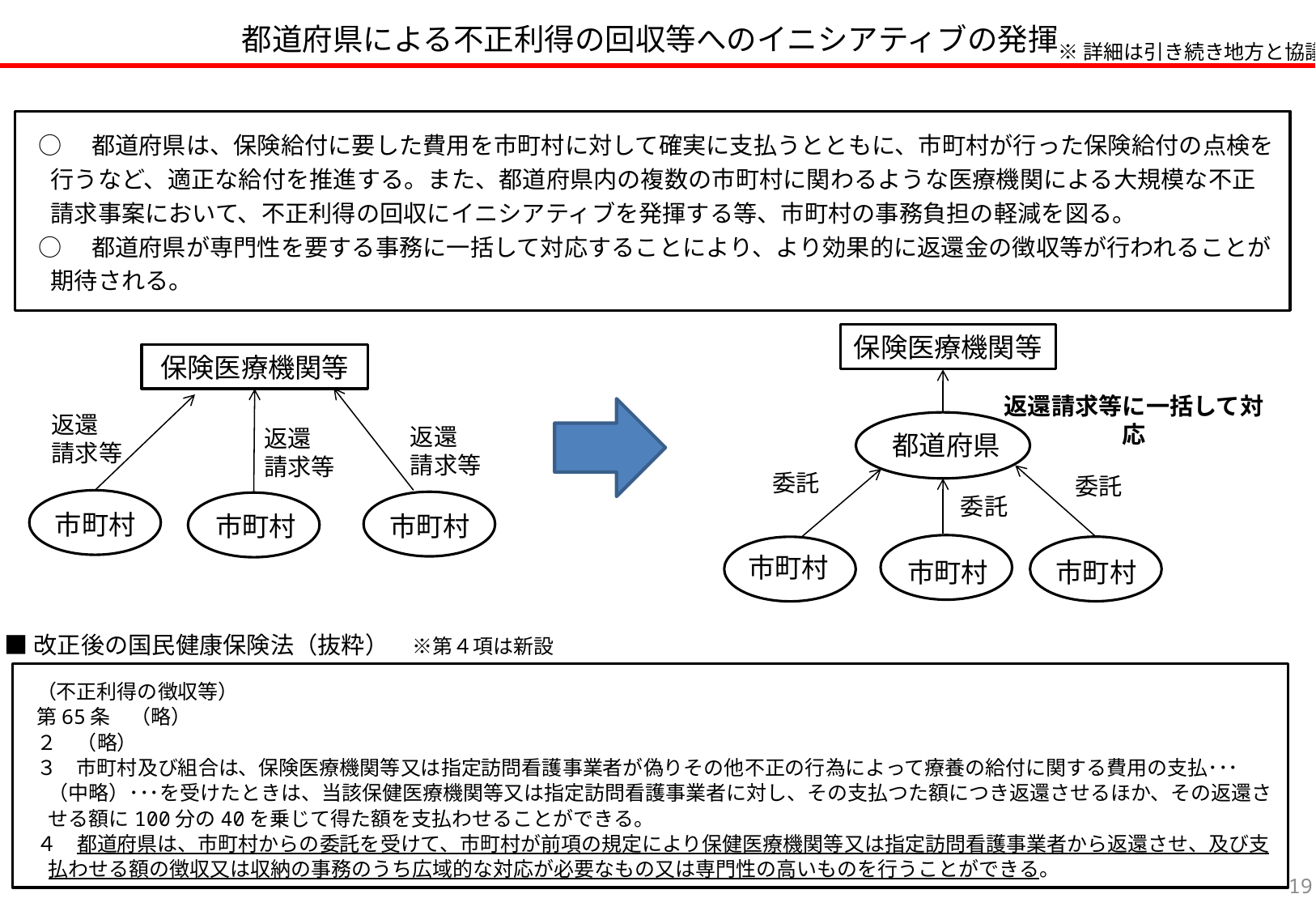

都道府県による不正利得の回収等へのイニシアティブの発揮
※詳細は引き続き地方と協議
○　都道府県は、保険給付に要した費用を市町村に対して確実に支払うとともに、市町村が行った保険給付の点検を行うなど、適正な給付を推進する。また、都道府県内の複数の市町村に関わるような医療機関による大規模な不正請求事案において、不正利得の回収にイニシアティブを発揮する等、市町村の事務負担の軽減を図る。
○　都道府県が専門性を要する事務に一括して対応することにより、より効果的に返還金の徴収等が行われることが期待される。

保険医療機関等
保険医療機関等
返還請求等に一括して対応

返還
請求等

返還
請求等
返還
請求等
都道府県
委託
委託
委託

市町村
市町村
市町村

市町村
市町村
市町村
■改正後の国民健康保険法（抜粋）　※第４項は新設
（不正利得の徴収等）
第65条　（略）
２　（略）
３　市町村及び組合は、保険医療機関等又は指定訪問看護事業者が偽りその他不正の行為によって療養の給付に関する費用の支払･･･（中略）･･･を受けたときは、当該保健医療機関等又は指定訪問看護事業者に対し、その支払つた額につき返還させるほか、その返還させる額に100分の40を乗じて得た額を支払わせることができる。
４　都道府県は、市町村からの委託を受けて、市町村が前項の規定により保健医療機関等又は指定訪問看護事業者から返還させ、及び支払わせる額の徴収又は収納の事務のうち広域的な対応が必要なもの又は専門性の高いものを行うことができる。
19